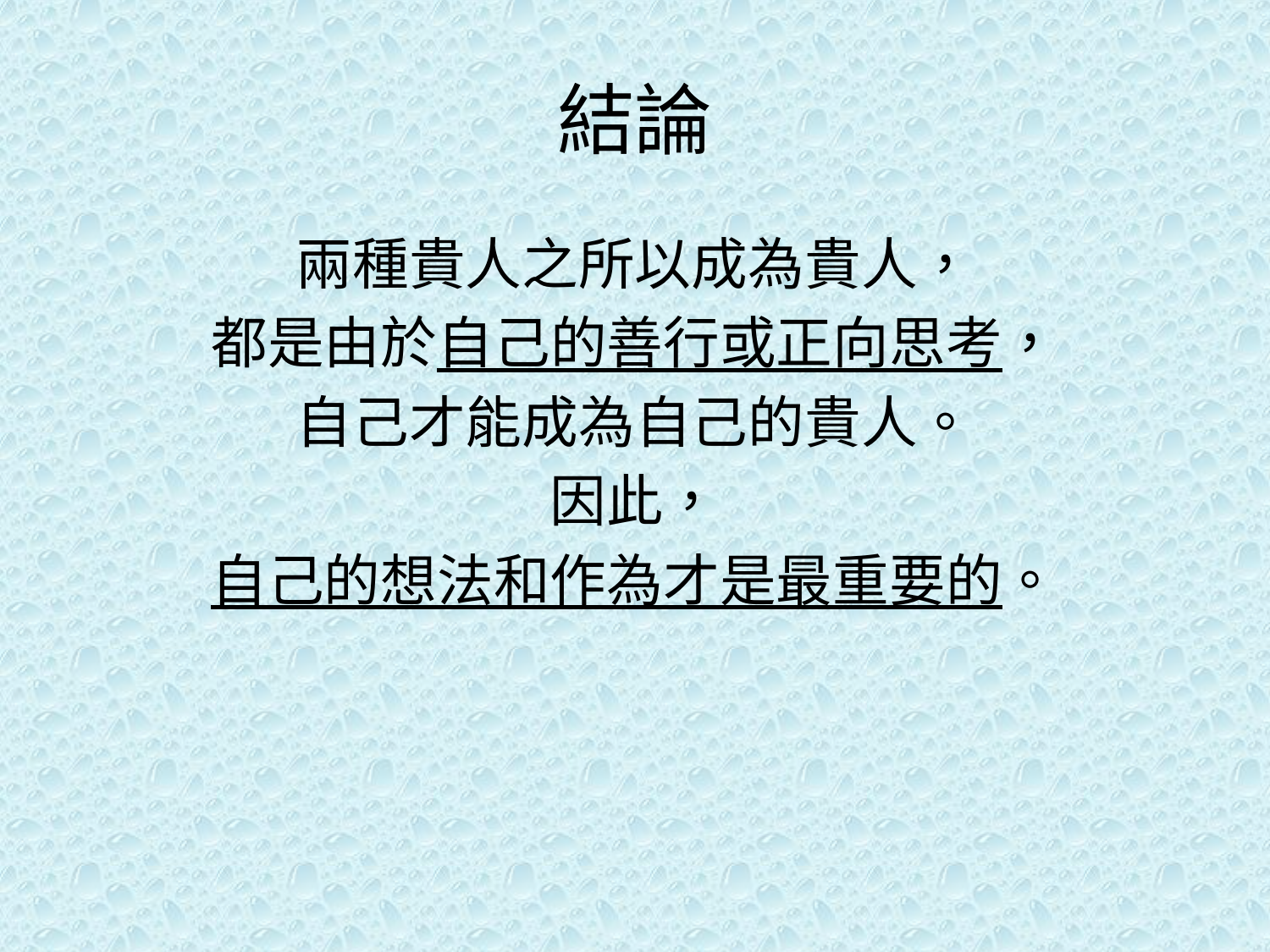

# 結論
兩種貴人之所以成為貴人，
都是由於自己的善行或正向思考，
自己才能成為自己的貴人。
因此，
自己的想法和作為才是最重要的。